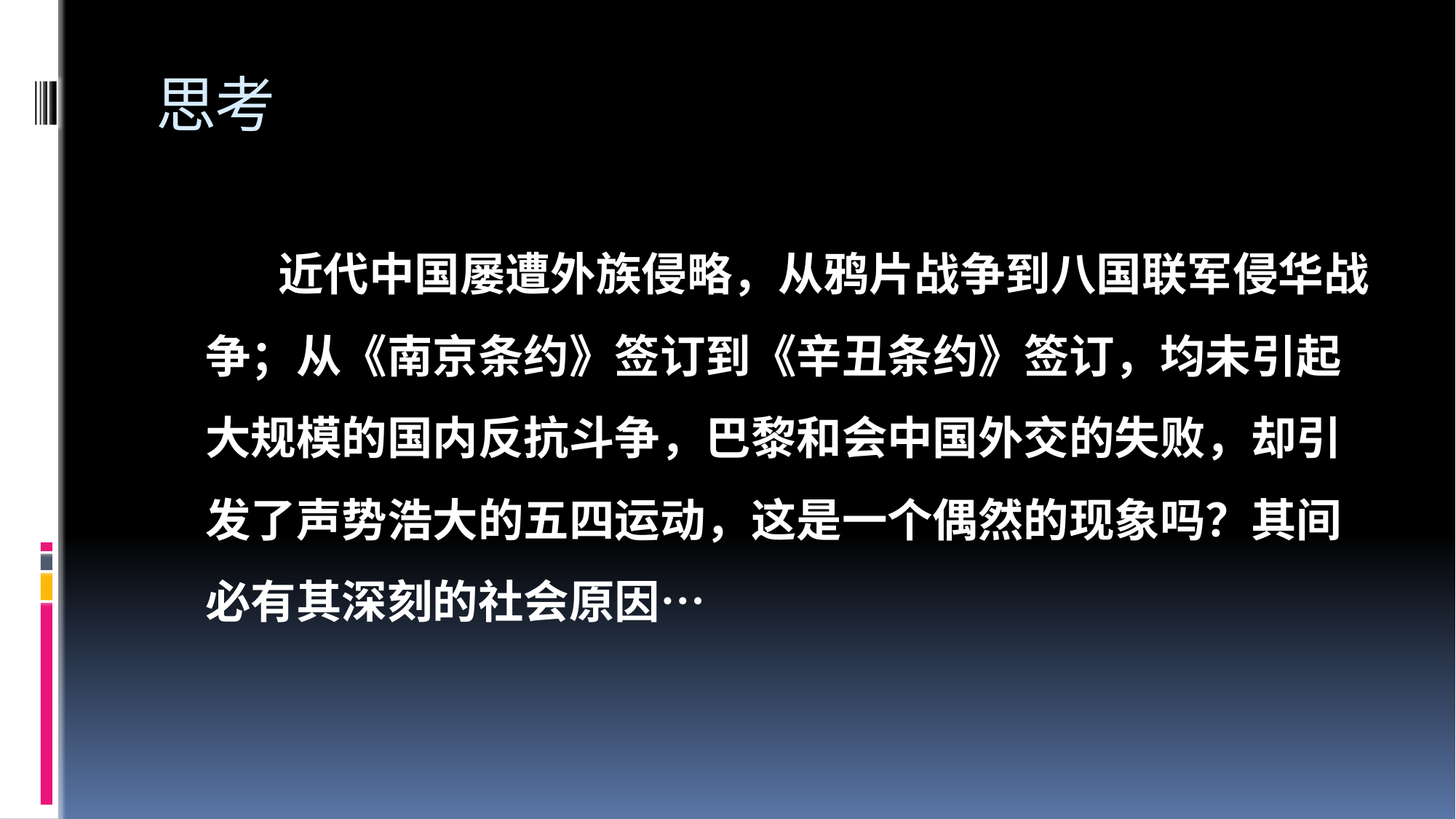

# 思考
  近代中国屡遭外族侵略，从鸦片战争到八国联军侵华战争；从《南京条约》签订到《辛丑条约》签订，均未引起大规模的国内反抗斗争，巴黎和会中国外交的失败，却引发了声势浩大的五四运动，这是一个偶然的现象吗？其间必有其深刻的社会原因…